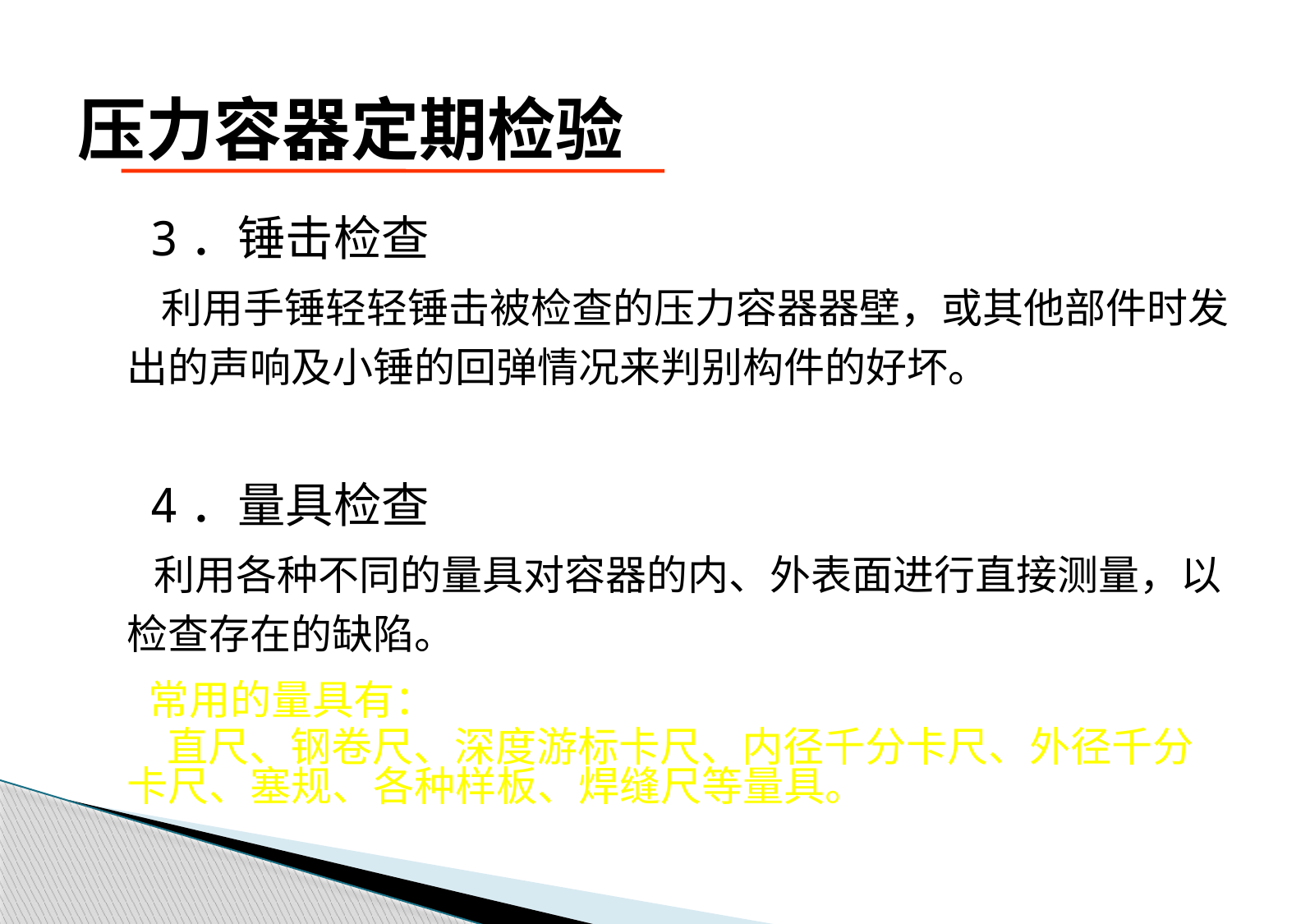

# 压力容器定期检验

  3．锤击检查
        利用手锤轻轻锤击被检查的压力容器器壁，或其他部件时发出的声响及小锤的回弹情况来判别构件的好坏。

  4．量具检查
       利用各种不同的量具对容器的内、外表面进行直接测量，以检查存在的缺陷。
     常用的量具有：
       直尺、钢卷尺、深度游标卡尺、内径千分卡尺、外径千分卡尺、塞规、各种样板、焊缝尺等量具。